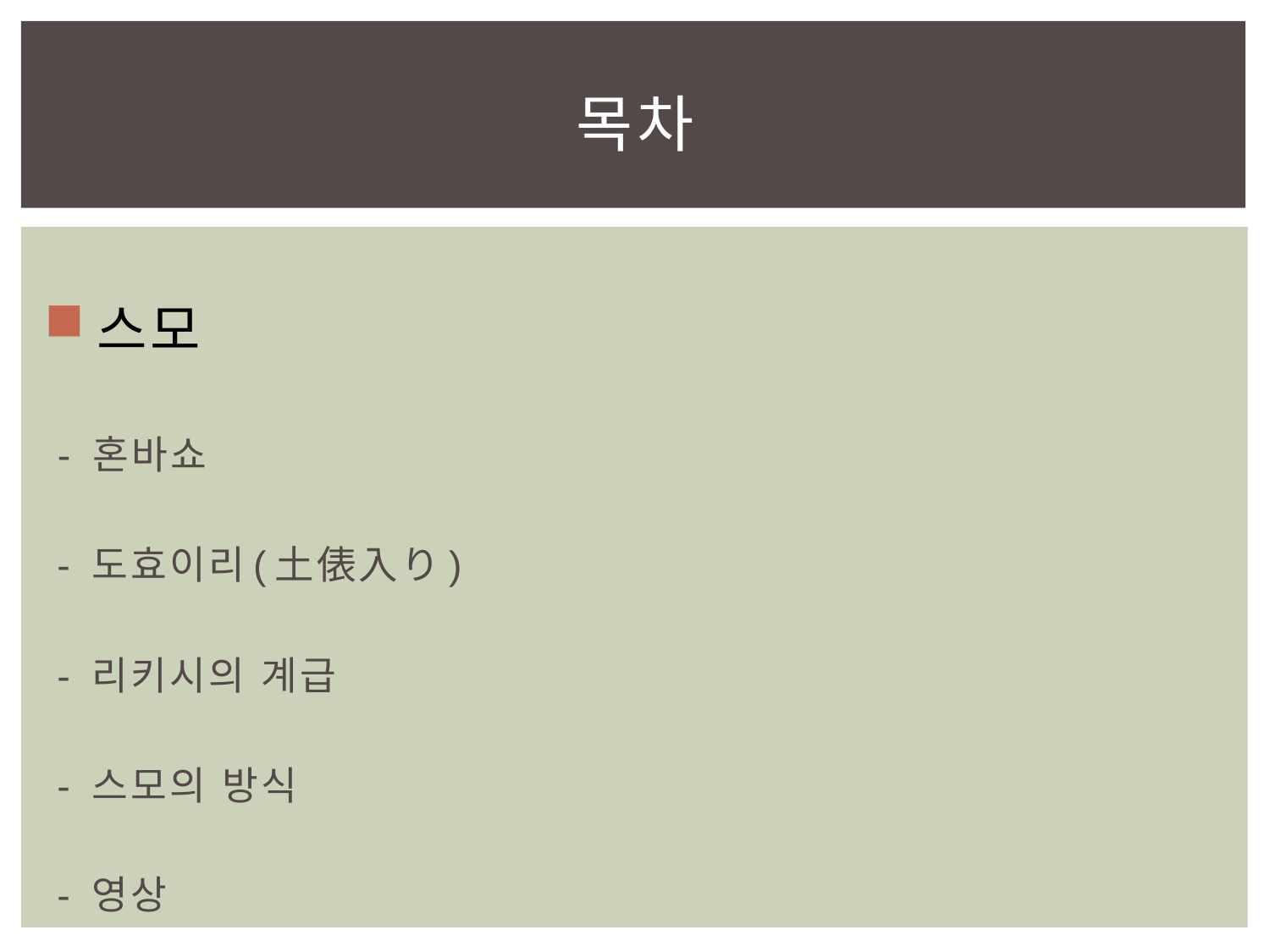

# 목차

 스모

  - 혼바쇼

 - 도효이리(土俵入り)

 - 리키시의 계급

 - 스모의 방식

 - 영상